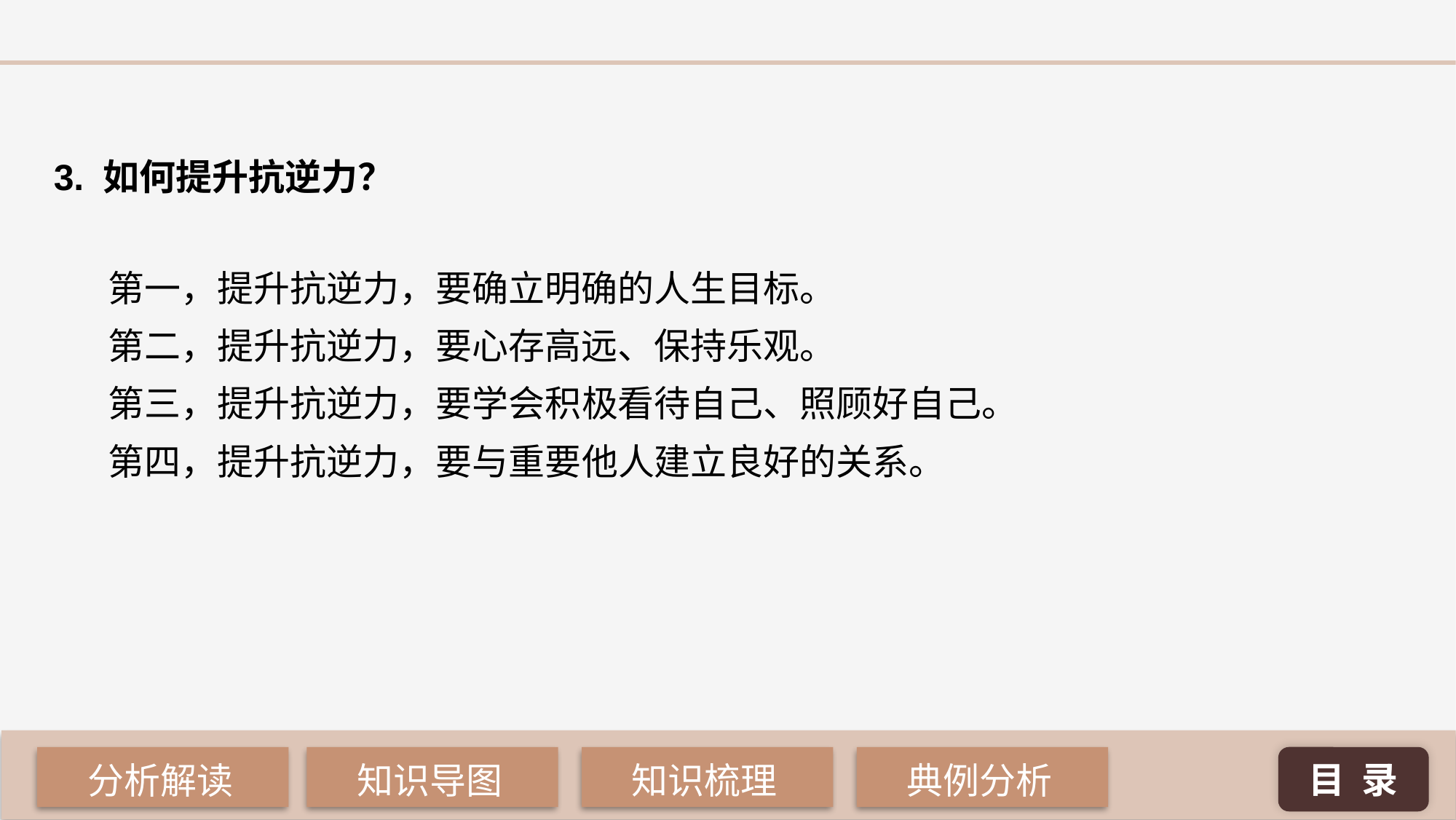

3. 如何提升抗逆力？
第一，提升抗逆力，要确立明确的人生目标。
第二，提升抗逆力，要心存高远、保持乐观。
第三，提升抗逆力，要学会积极看待自己、照顾好自己。
第四，提升抗逆力，要与重要他人建立良好的关系。